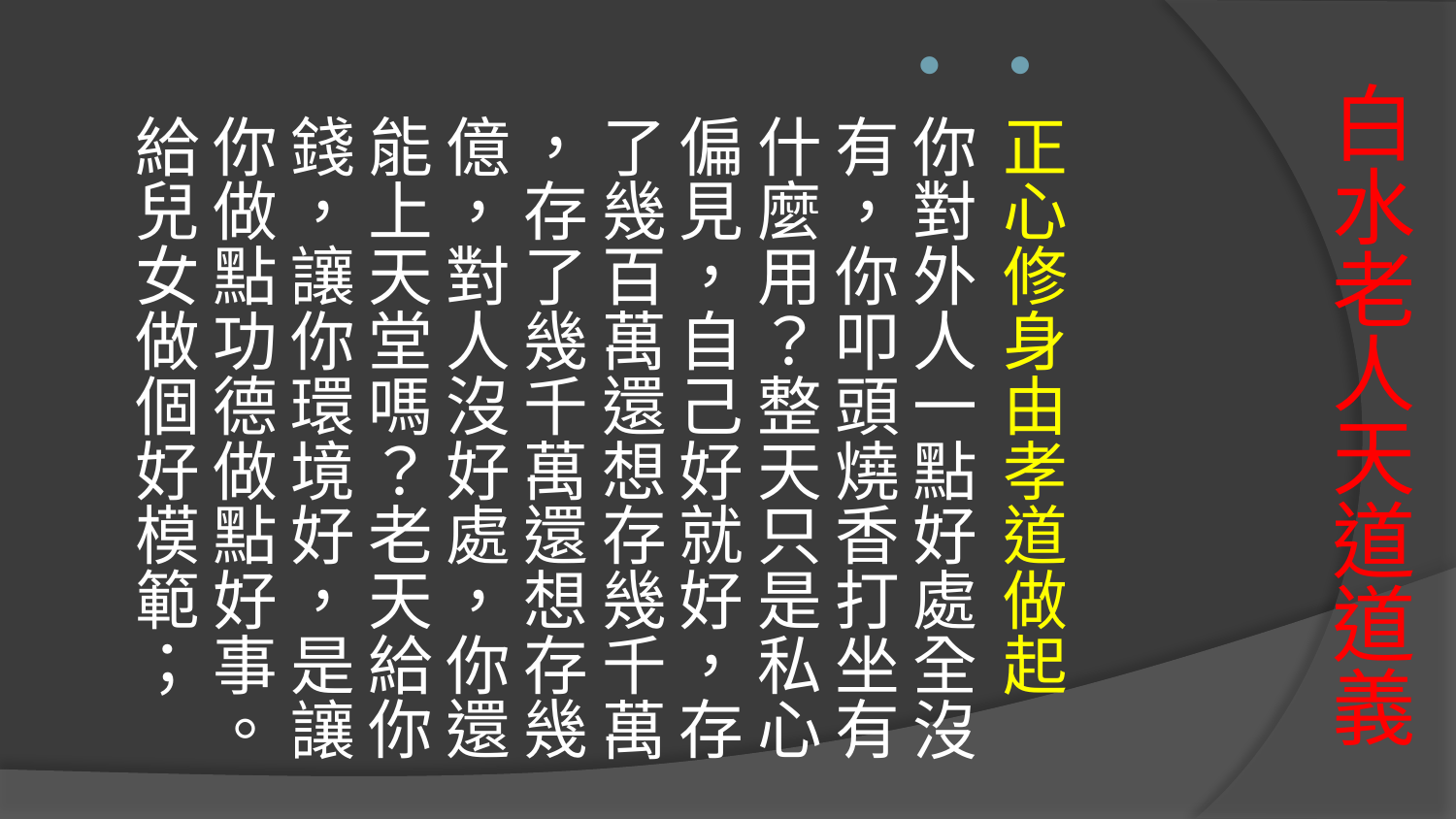

正心修身由孝道做起
你對外人一點好處全沒有，你叩頭燒香打坐有什麼用？整天只是私心偏見，自己好就好，存了幾百萬還想存幾千萬 ，存了幾千萬還想存幾億，對人沒好處，你還能上天堂嗎？老天給你錢，讓你環境好，是讓你做點功德做點好事。給兒女做個好模範；

# 白水老人天道道義